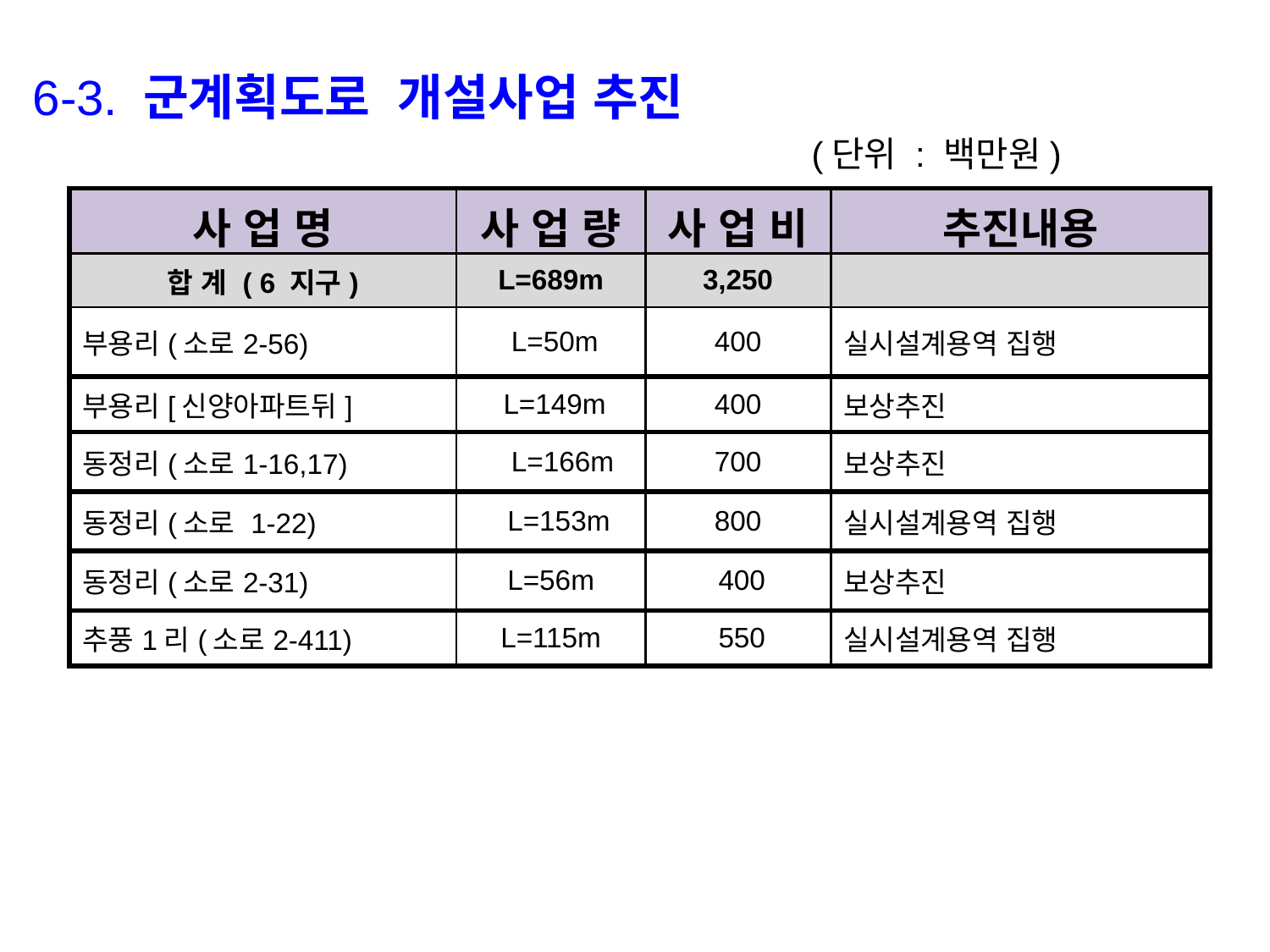

6-3. 군계획도로  개설사업 추진
                                                                                (단위 : 백만원)
| 사 업 명 | 사 업 량 | 사 업 비 | 추진내용 |
| --- | --- | --- | --- |
| 합 계 ( 6 지구) | L=689m | 3,250 |  |
| 부용리(소로2-56) | L=50m | 400 | 실시설계용역 집행 |
| 부용리[신양아파트뒤] | L=149m | 400 | 보상추진 |
| 동정리(소로1-16,17) | L=166m | 700 | 보상추진 |
| 동정리(소로 1-22) | L=153m | 800 | 실시설계용역 집행 |
| 동정리(소로2-31) | L=56m | 400 | 보상추진 |
| 추풍1리(소로2-411) | L=115m | 550 | 실시설계용역 집행 |